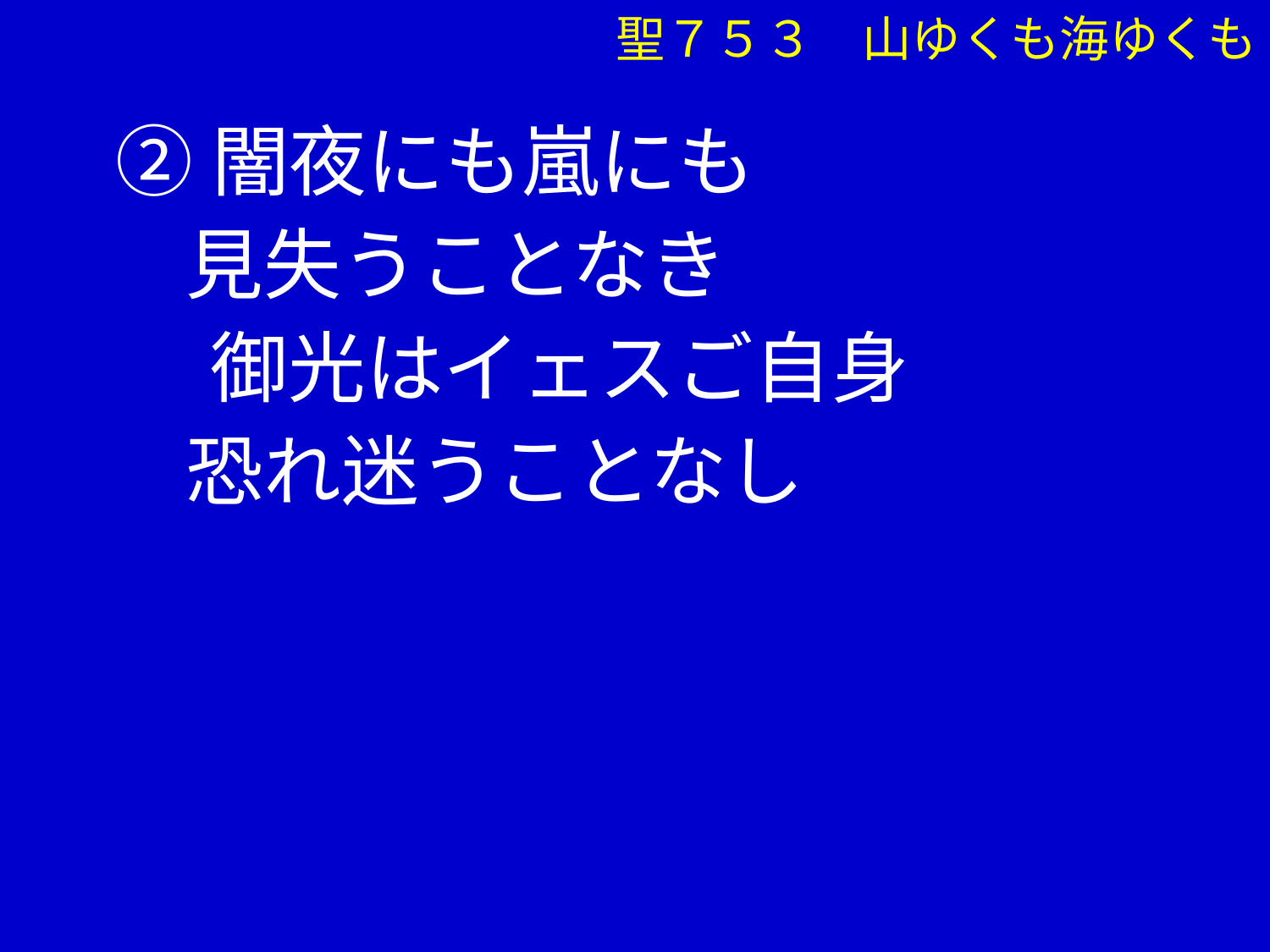

聖７５３　山ゆくも海ゆくも
②闇夜にも嵐にも
   見失うことなき
　 御光はイェスご自身
   恐れ迷うことなし